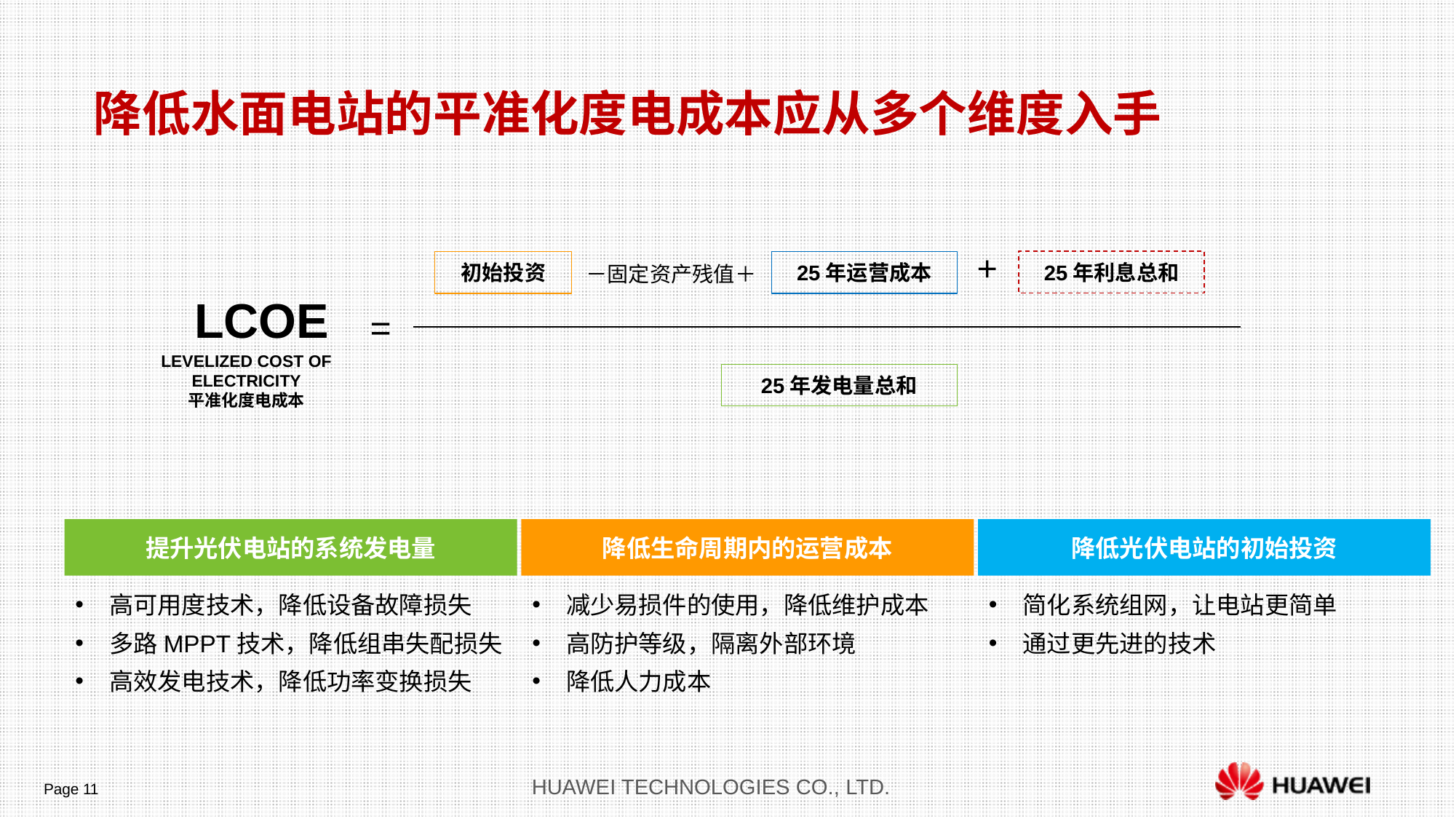

降低水面电站的平准化度电成本应从多个维度入手
＋
25年利息总和
初始投资
25年运营成本
－固定资产残值＋
LCOE
=
LEVELIZED COST OF ELECTRICITY
平准化度电成本
25年发电量总和
提升光伏电站的系统发电量
降低生命周期内的运营成本
降低光伏电站的初始投资
高可用度技术，降低设备故障损失
多路MPPT技术，降低组串失配损失
高效发电技术，降低功率变换损失
减少易损件的使用，降低维护成本
高防护等级，隔离外部环境
降低人力成本
简化系统组网，让电站更简单
通过更先进的技术